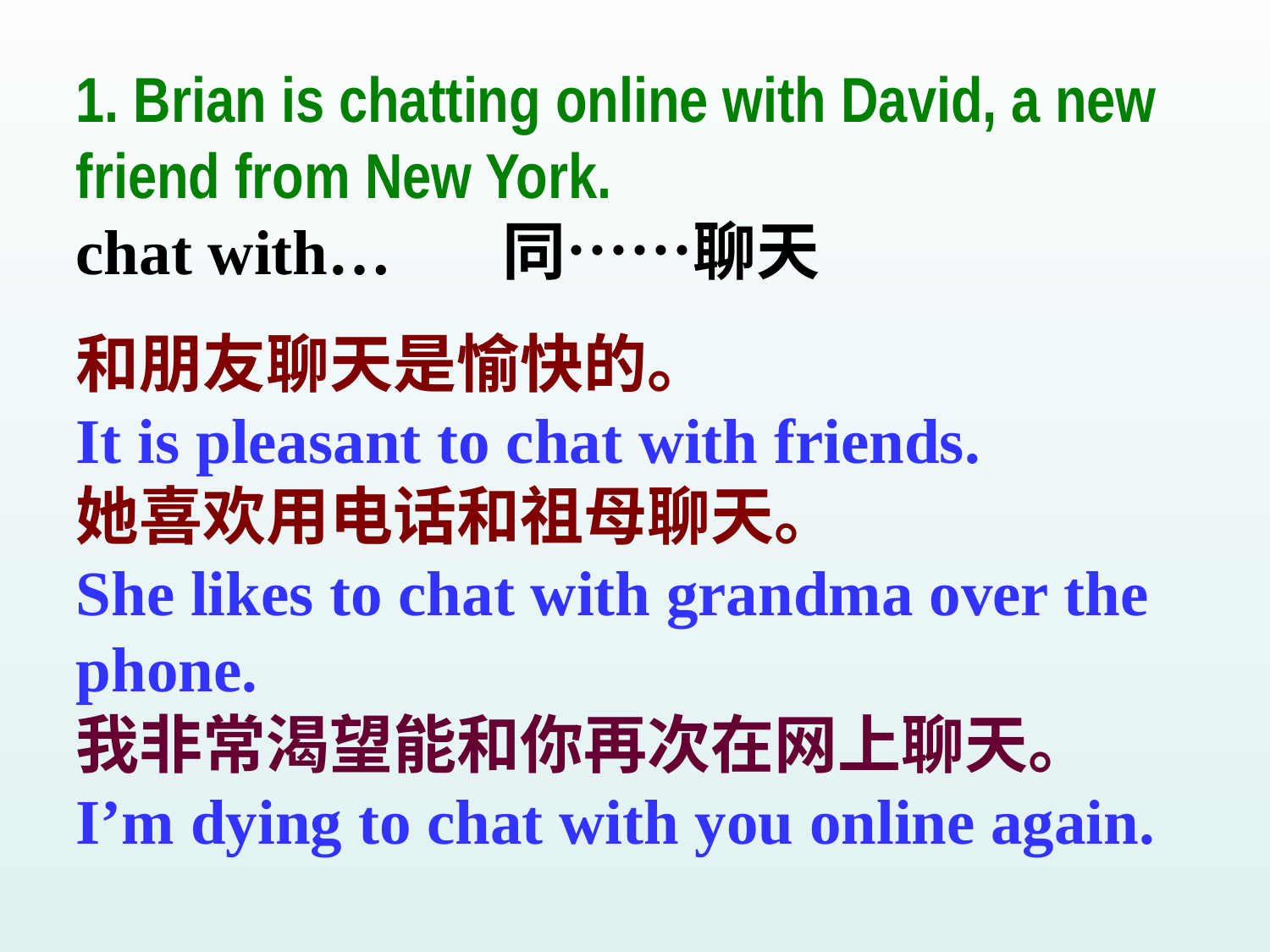

1. Brian is chatting online with David, a new friend from New York.
chat with…      同……聊天
和朋友聊天是愉快的。
It is pleasant to chat with friends.
她喜欢用电话和祖母聊天。
She likes to chat with grandma over the phone.
我非常渴望能和你再次在网上聊天。
I’m dying to chat with you online again.